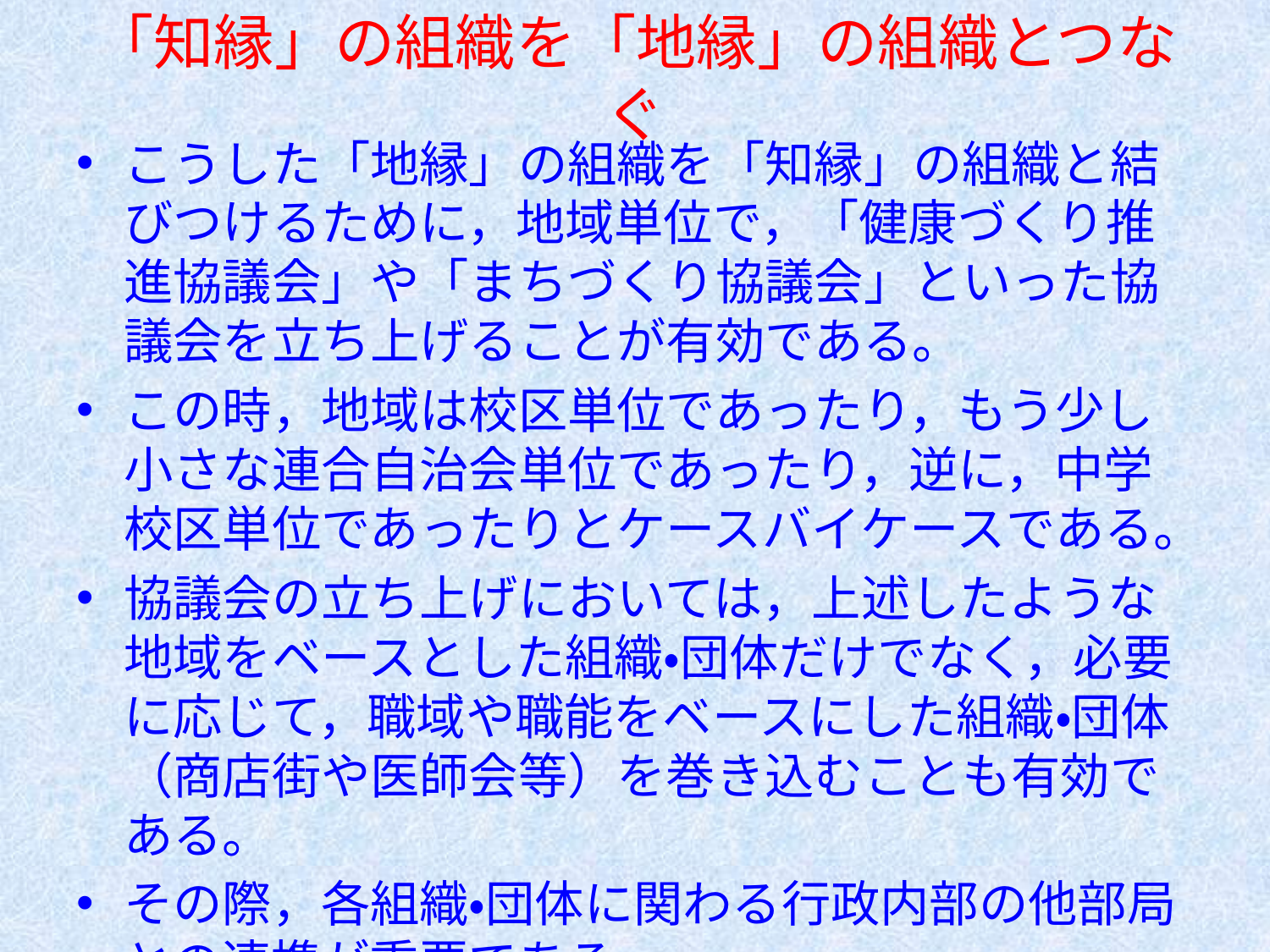

# 「知縁」の組織を「地縁」の組織とつなぐ
こうした「地縁」の組織を「知縁」の組織と結びつけるために，地域単位で，「健康づくり推進協議会」や「まちづくり協議会」といった協議会を立ち上げることが有効である。
この時，地域は校区単位であったり，もう少し小さな連合自治会単位であったり，逆に，中学校区単位であったりとケースバイケースである。
協議会の立ち上げにおいては，上述したような地域をベースとした組織・団体だけでなく，必要に応じて，職域や職能をベースにした組織・団体（商店街や医師会等）を巻き込むことも有効である。
その際，各組織・団体に関わる行政内部の他部局との連携が重要である。